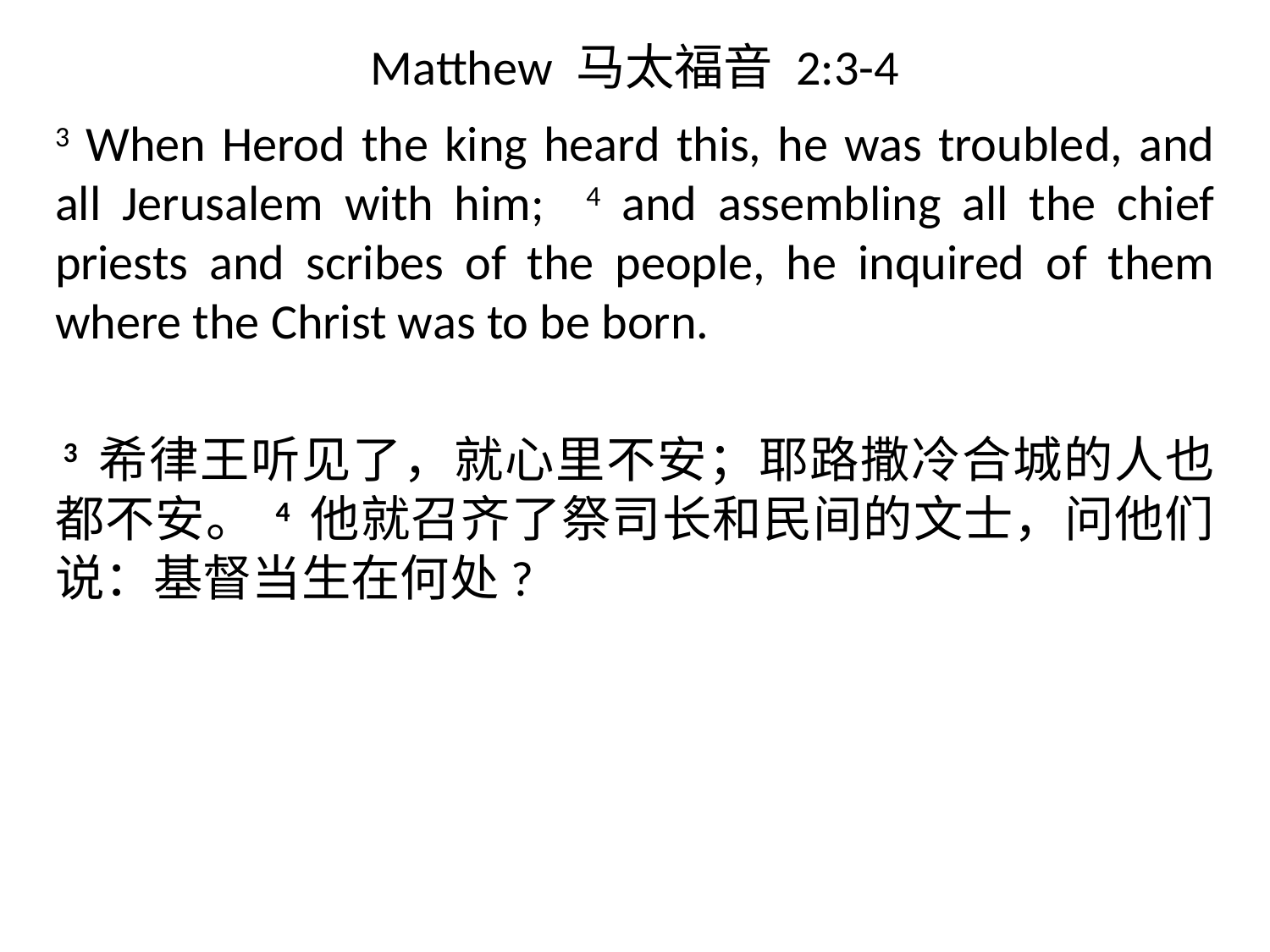

# Matthew 马太福音 2:3-4
3 When Herod the king heard this, he was troubled, and all Jerusalem with him;  4 and assembling all the chief priests and scribes of the people, he inquired of them where the Christ was to be born.

 3 希律王听见了，就心里不安；耶路撒冷合城的人也都不安。 4 他就召齐了祭司长和民间的文士，问他们说：基督当生在何处?